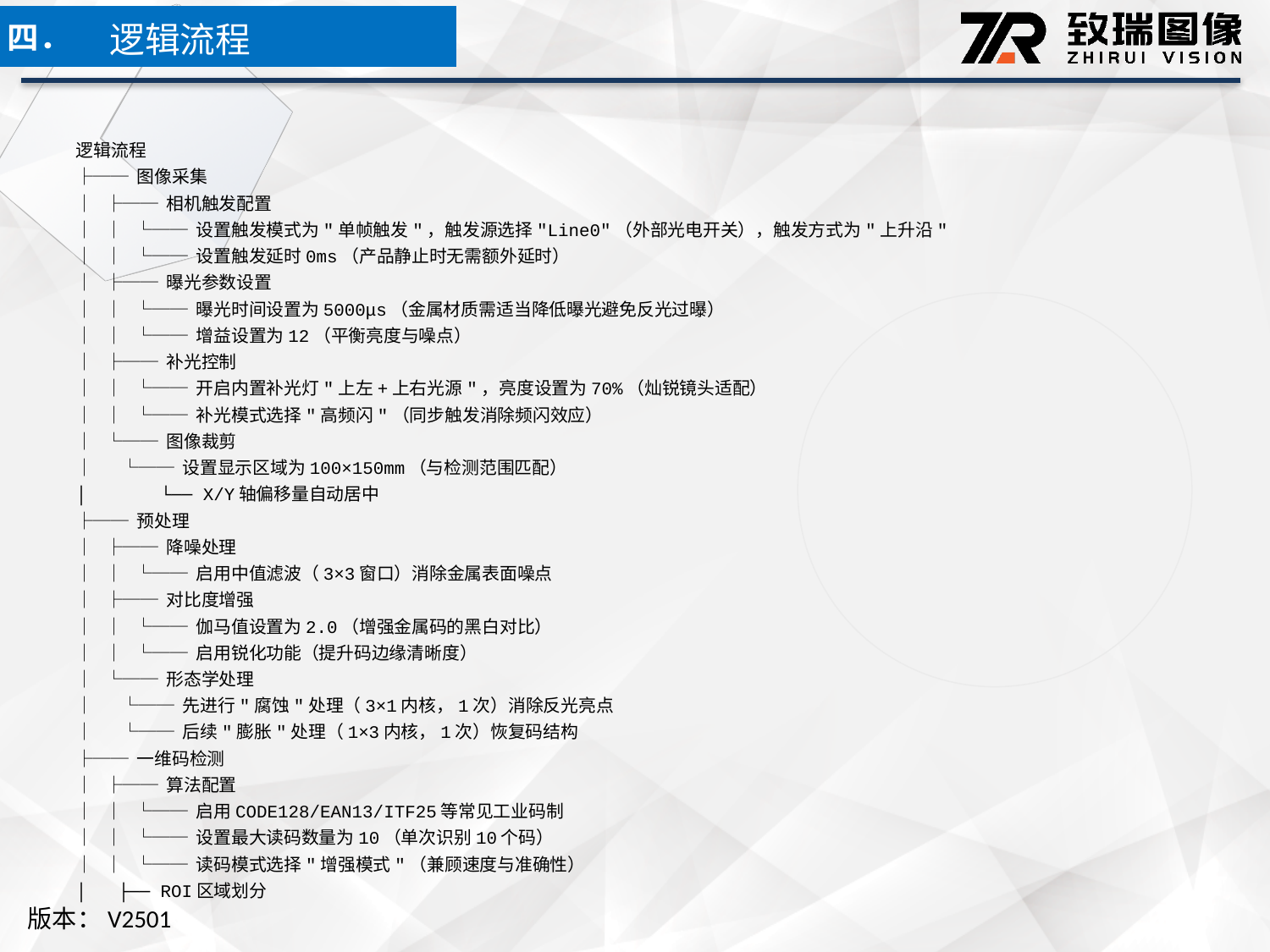

逻辑流程
四．

逻辑流程
├── 图像采集
│   ├── 相机触发配置
│   │   └── 设置触发模式为"单帧触发"，触发源选择"Line0"（外部光电开关），触发方式为"上升沿"
│   │   └── 设置触发延时0ms（产品静止时无需额外延时）
│   ├── 曝光参数设置
│   │   └── 曝光时间设置为5000μs（金属材质需适当降低曝光避免反光过曝）
│   │   └── 增益设置为12（平衡亮度与噪点）
│   ├── 补光控制
│   │   └── 开启内置补光灯"上左+上右光源"，亮度设置为70%（灿锐镜头适配）
│   │   └── 补光模式选择"高频闪"（同步触发消除频闪效应）
│   └── 图像裁剪
│       └── 设置显示区域为100×150mm（与检测范围匹配）
│       └── X/Y轴偏移量自动居中
├── 预处理
│   ├── 降噪处理
│   │   └── 启用中值滤波（3×3窗口）消除金属表面噪点
│   ├── 对比度增强
│   │   └── 伽马值设置为2.0（增强金属码的黑白对比）
│   │   └── 启用锐化功能（提升码边缘清晰度）
│   └── 形态学处理
│       └── 先进行"腐蚀"处理（3×1内核，1次）消除反光亮点
│       └── 后续"膨胀"处理（1×3内核，1次）恢复码结构
├── 一维码检测
│   ├── 算法配置
│   │   └── 启用CODE128/EAN13/ITF25等常见工业码制
│   │   └── 设置最大读码数量为10（单次识别10个码）
│   │   └── 读码模式选择"增强模式"（兼顾速度与准确性）
│   ├── ROI区域划分